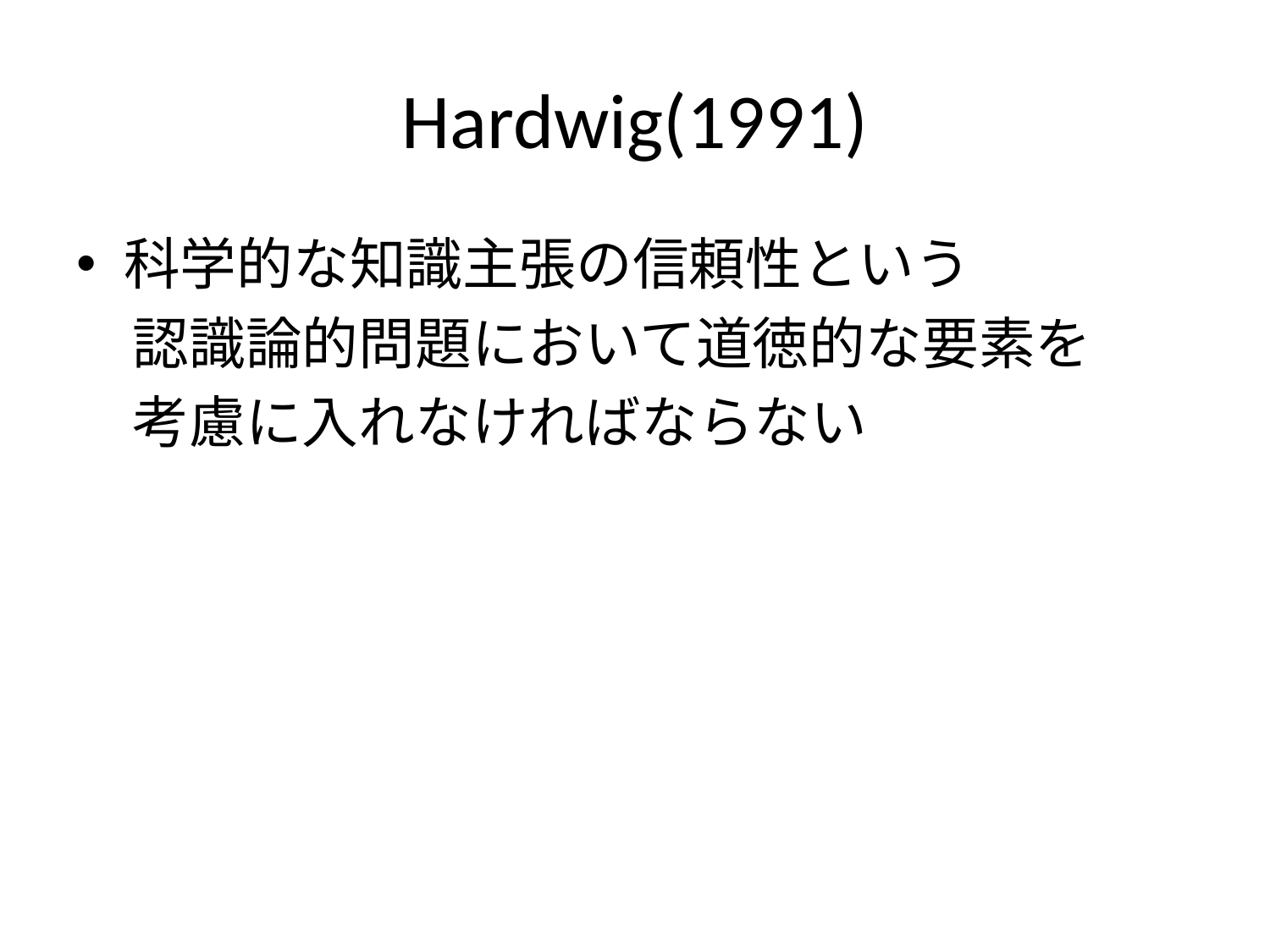

# Hardwig(1991)
科学的な知識主張の信頼性という
　認識論的問題において道徳的な要素を
　考慮に入れなければならない